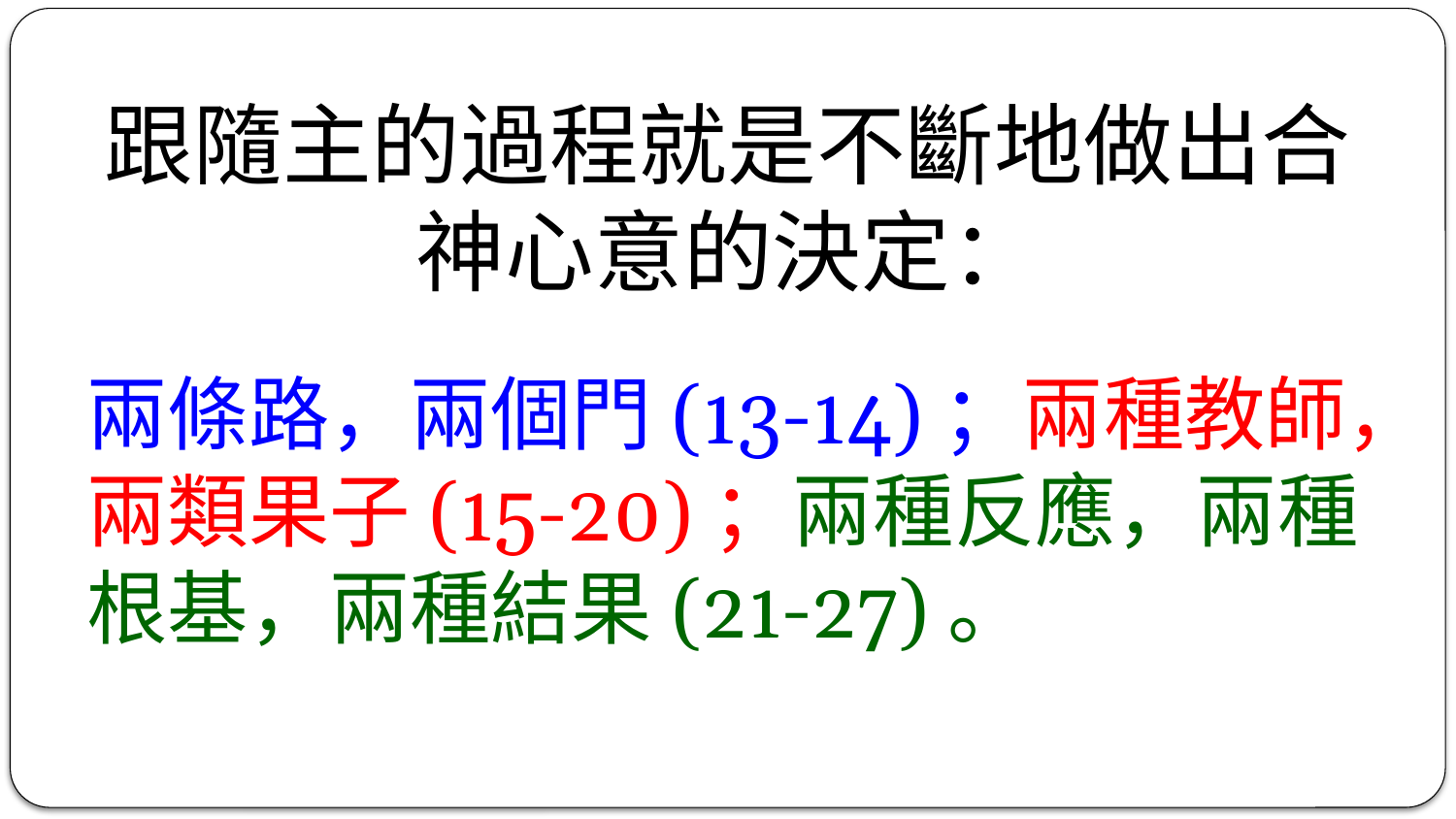

跟隨主的過程就是不斷地做出合神心意的決定：
兩條路，兩個門(13-14)；兩種教師，兩類果子(15-20)；兩種反應，兩種根基，兩種結果(21-27)。